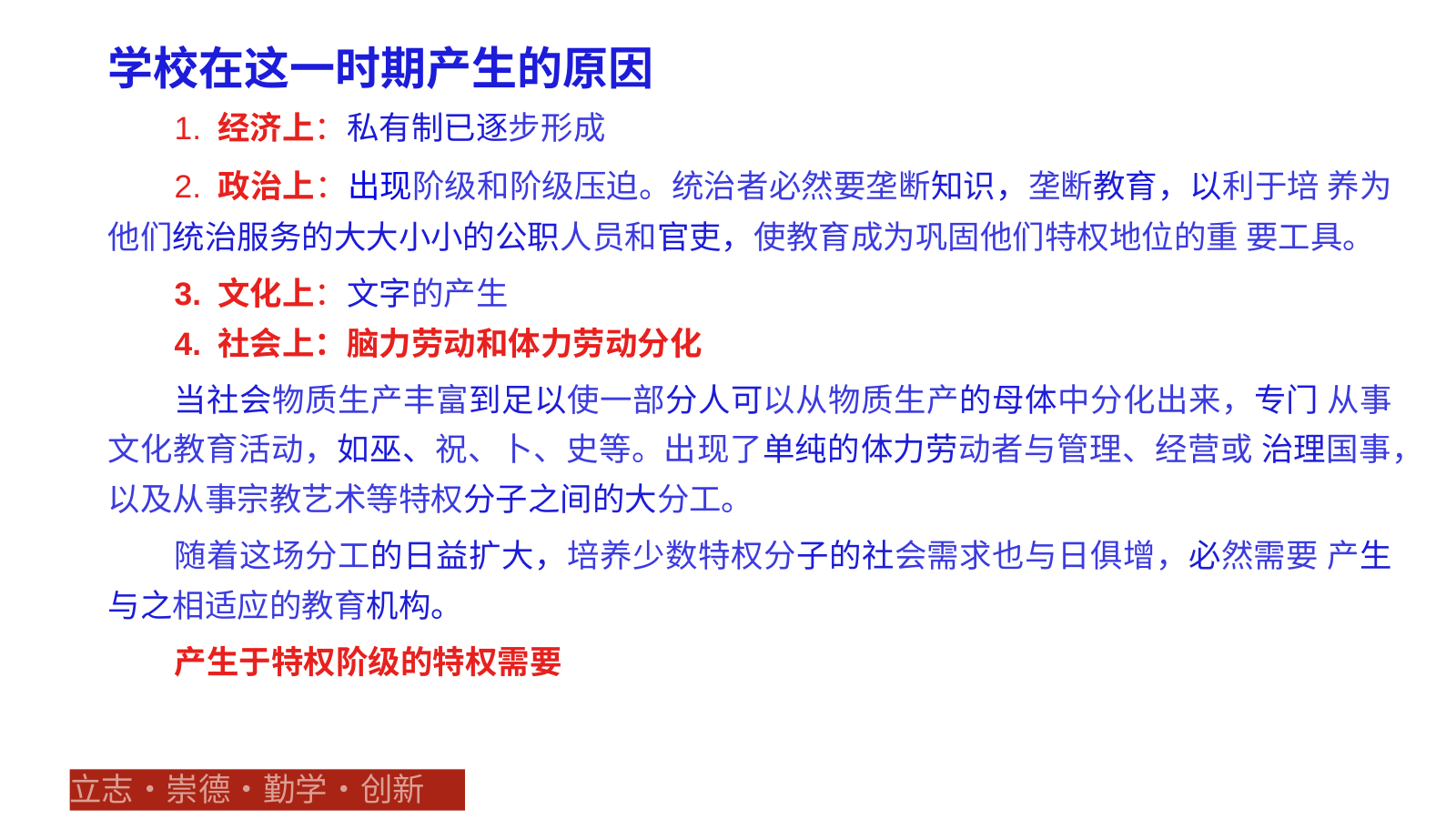

学校在这一时期产生的原因
1. 经济上：私有制已逐步形成
2. 政治上：出现阶级和阶级压迫。统治者必然要垄断知识，垄断教育，以利于培 养为他们统治服务的大大小小的公职人员和官吏，使教育成为巩固他们特权地位的重 要工具。
3. 文化上：文字的产生
4. 社会上：脑力劳动和体力劳动分化
当社会物质生产丰富到足以使一部分人可以从物质生产的母体中分化出来，专门 从事文化教育活动，如巫、祝、卜、史等。出现了单纯的体力劳动者与管理、经营或 治理国事，以及从事宗教艺术等特权分子之间的大分工。
随着这场分工的日益扩大，培养少数特权分子的社会需求也与日俱增，必然需要 产生与之相适应的教育机构。
产生于特权阶级的特权需要
立志•崇德•勤学•创新